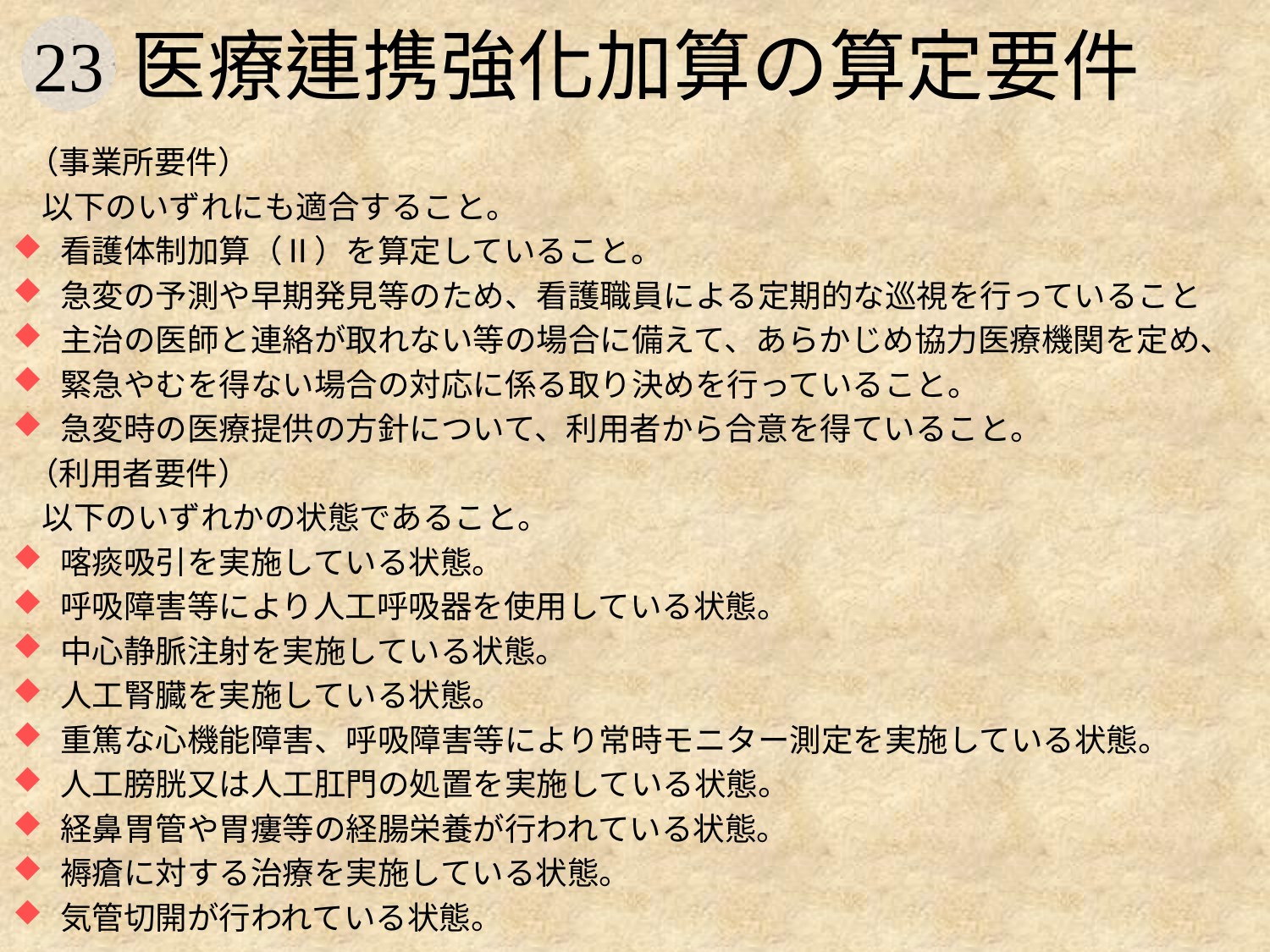

# 医療連携強化加算の算定要件
 （事業所要件）
   以下のいずれにも適合すること。
看護体制加算（Ⅱ）を算定していること。
急変の予測や早期発見等のため、看護職員による定期的な巡視を行っていること
主治の医師と連絡が取れない等の場合に備えて、あらかじめ協力医療機関を定め、
緊急やむを得ない場合の対応に係る取り決めを行っていること。
急変時の医療提供の方針について、利用者から合意を得ていること。
 （利用者要件）
   以下のいずれかの状態であること。
喀痰吸引を実施している状態。
呼吸障害等により人工呼吸器を使用している状態。
中心静脈注射を実施している状態。
人工腎臓を実施している状態。
重篤な心機能障害、呼吸障害等により常時モニター測定を実施している状態。
人工膀胱又は人工肛門の処置を実施している状態。
経鼻胃管や胃瘻等の経腸栄養が行われている状態。
褥瘡に対する治療を実施している状態。
気管切開が行われている状態。